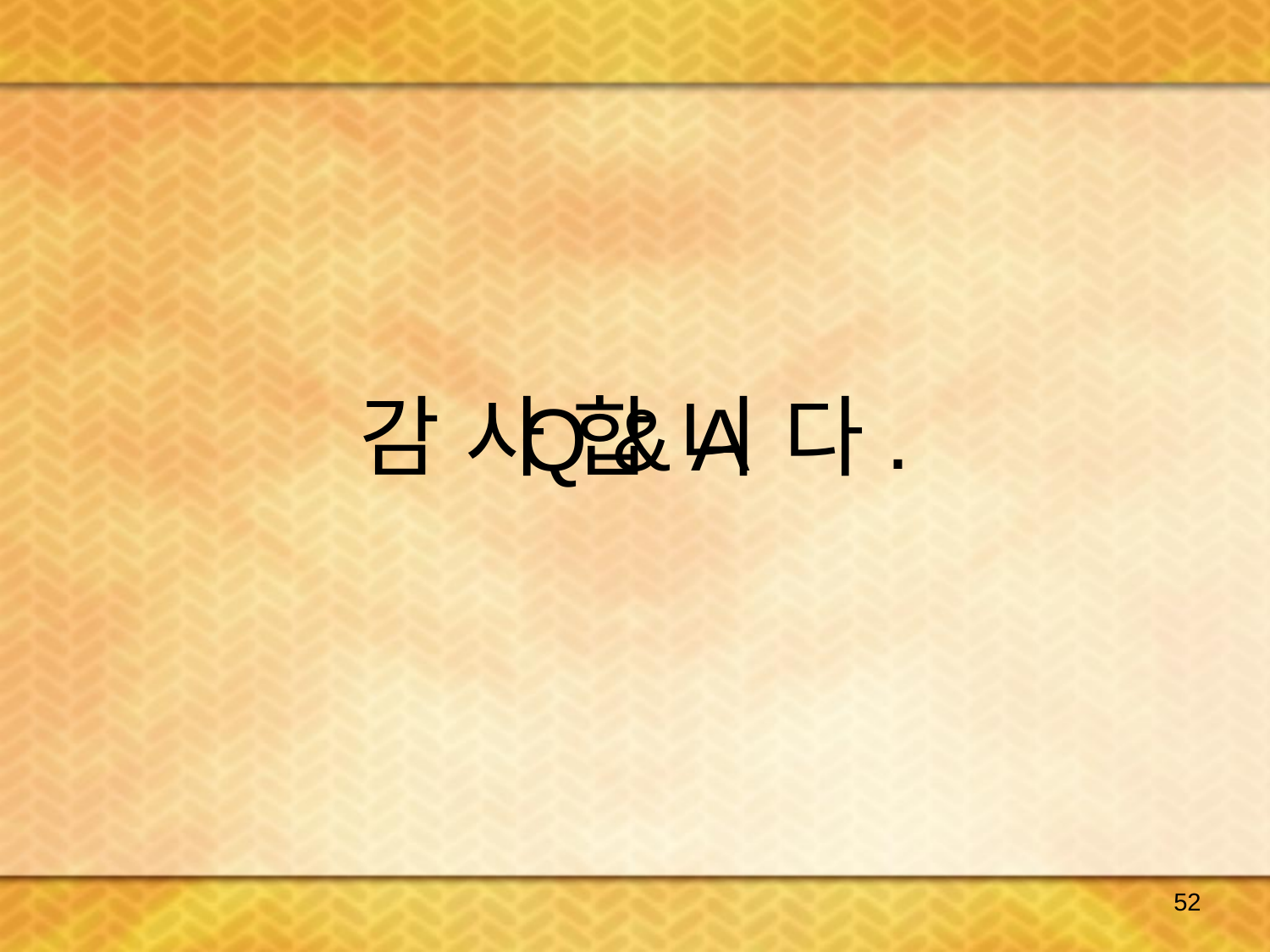

감 사 합 니 다.
Q & A
52